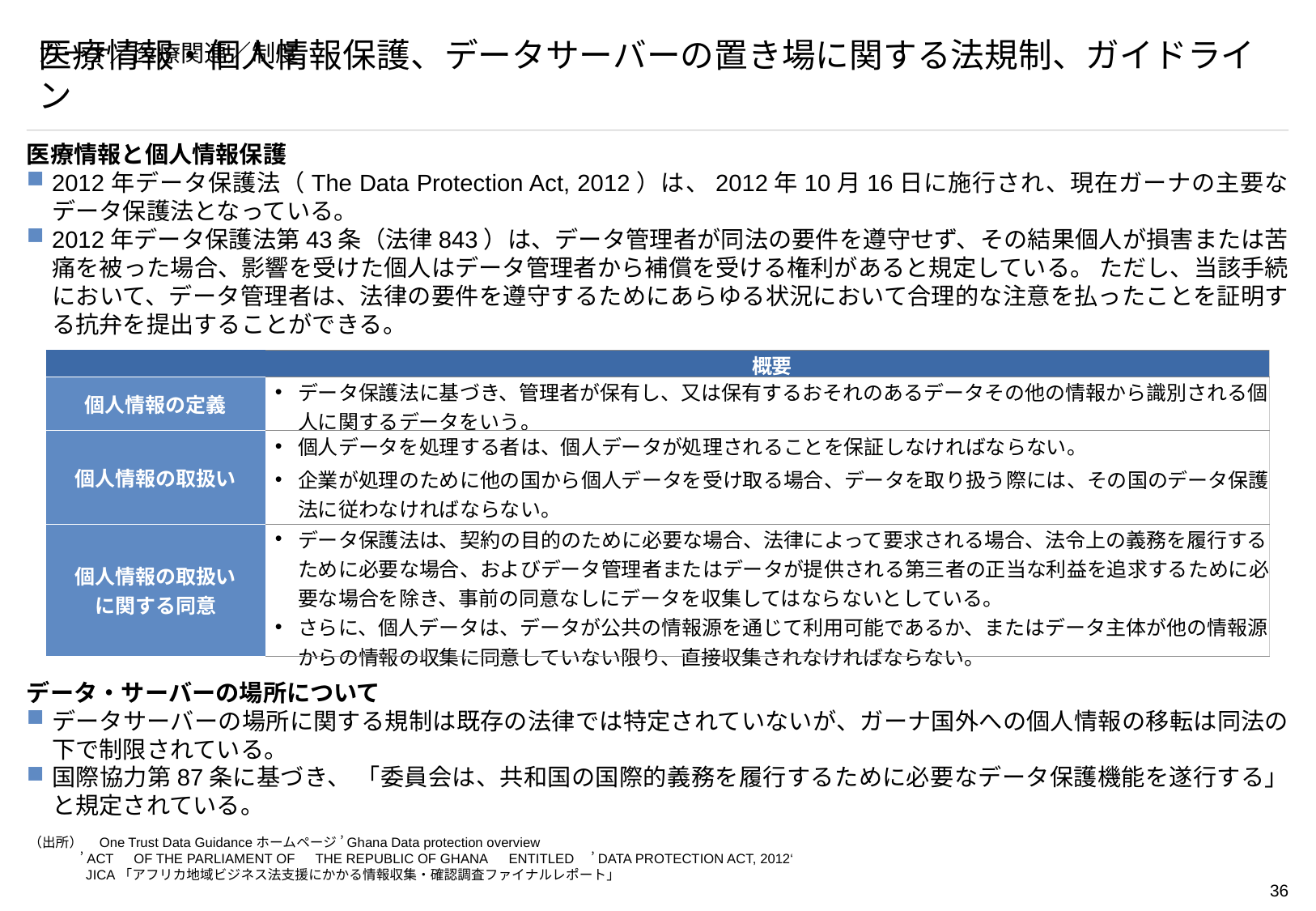

# ガーナ／医療関連／制度
医療情報・個人情報保護、データサーバーの置き場に関する法規制、ガイドライン
医療情報と個人情報保護
2012年データ保護法（The Data Protection Act, 2012）は、2012年10月16日に施行され、現在ガーナの主要なデータ保護法となっている。
2012年データ保護法第43条（法律843）は、データ管理者が同法の要件を遵守せず、その結果個人が損害または苦痛を被った場合、影響を受けた個人はデータ管理者から補償を受ける権利があると規定している。 ただし、当該手続において、データ管理者は、法律の要件を遵守するためにあらゆる状況において合理的な注意を払ったことを証明する抗弁を提出することができる。

データ・サーバーの場所について
データサーバーの場所に関する規制は既存の法律では特定されていないが、ガーナ国外への個人情報の移転は同法の下で制限されている。
国際協力第87条に基づき、 「委員会は、共和国の国際的義務を履行するために必要なデータ保護機能を遂行する」 と規定されている。
|  | 概要 |
| --- | --- |
| 個人情報の定義 | データ保護法に基づき、管理者が保有し、又は保有するおそれのあるデータその他の情報から識別される個人に関するデータをいう。 |
| 個人情報の取扱い | 個人データを処理する者は、個人データが処理されることを保証しなければならない。 企業が処理のために他の国から個人データを受け取る場合、データを取り扱う際には、その国のデータ保護法に従わなければならない。 |
| 個人情報の取扱いに関する同意 | データ保護法は、契約の目的のために必要な場合、法律によって要求される場合、法令上の義務を履行するために必要な場合、およびデータ管理者またはデータが提供される第三者の正当な利益を追求するために必要な場合を除き、事前の同意なしにデータを収集してはならないとしている。 さらに、個人データは、データが公共の情報源を通じて利用可能であるか、またはデータ主体が他の情報源からの情報の収集に同意していない限り、直接収集されなければならない。 |
（出所）　One Trust Data Guidanceホームページ ’Ghana Data protection overview
　　’ACT　OF THE PARLIAMENT OF　THE REPUBLIC OF GHANA　ENTITLED　’DATA PROTECTION ACT, 2012‘
　　 JICA「アフリカ地域ビジネス法支援にかかる情報収集・確認調査ファイナルレポート」